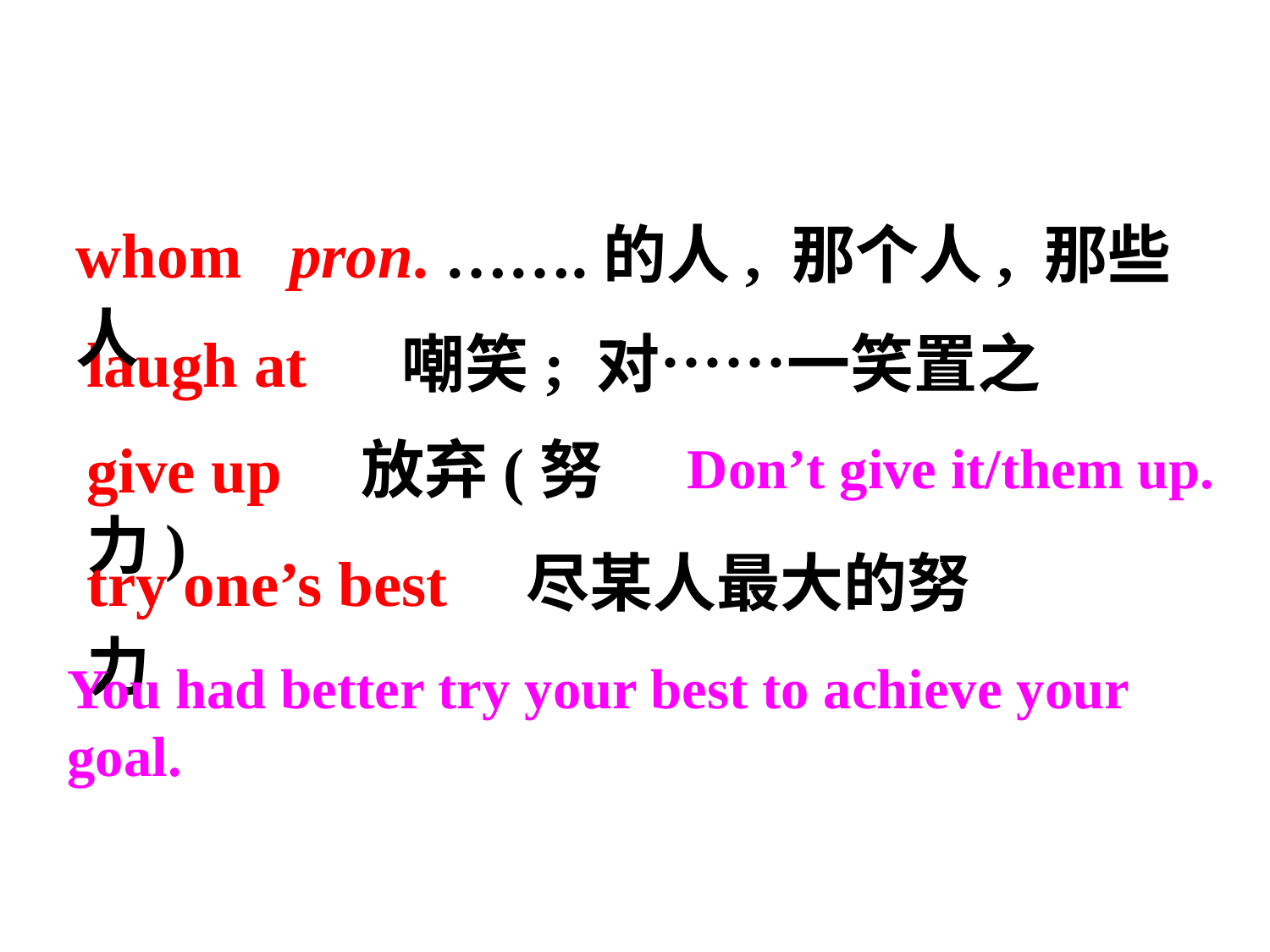

whom   pron. …….的人, 那个人, 那些人
laugh at     嘲笑; 对……一笑置之
give up    放弃(努力)
Don’t give it/them up.
try one’s best    尽某人最大的努力
You had better try your best to achieve your goal.